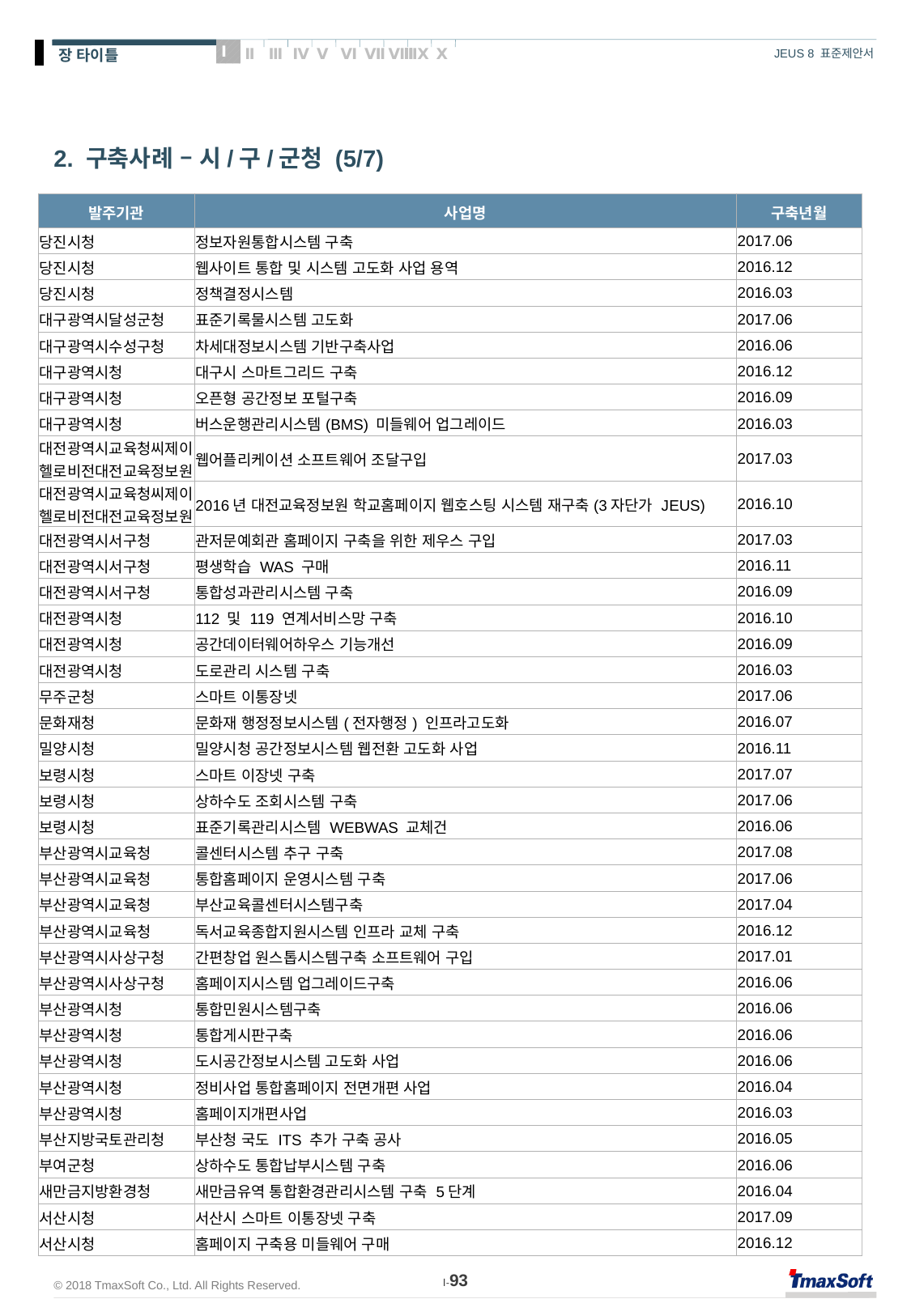

# 2. 구축사례 – 시/구/군청 (5/7)
| 발주기관 | 사업명 | 구축년월 |
| --- | --- | --- |
| 당진시청 | 정보자원통합시스템 구축 | 2017.06 |
| 당진시청 | 웹사이트 통합 및 시스템 고도화 사업 용역 | 2016.12 |
| 당진시청 | 정책결정시스템 | 2016.03 |
| 대구광역시달성군청 | 표준기록물시스템 고도화 | 2017.06 |
| 대구광역시수성구청 | 차세대정보시스템 기반구축사업 | 2016.06 |
| 대구광역시청 | 대구시 스마트그리드 구축 | 2016.12 |
| 대구광역시청 | 오픈형 공간정보 포털구축 | 2016.09 |
| 대구광역시청 | 버스운행관리시스템(BMS) 미들웨어 업그레이드 | 2016.03 |
| 대전광역시교육청씨제이헬로비전대전교육정보원 | 웹어플리케이션 소프트웨어 조달구입 | 2017.03 |
| 대전광역시교육청씨제이헬로비전대전교육정보원 | 2016년 대전교육정보원 학교홈페이지 웹호스팅 시스템 재구축(3자단가 JEUS) | 2016.10 |
| 대전광역시서구청 | 관저문예회관 홈페이지 구축을 위한 제우스 구입 | 2017.03 |
| 대전광역시서구청 | 평생학습 WAS 구매 | 2016.11 |
| 대전광역시서구청 | 통합성과관리시스템 구축 | 2016.09 |
| 대전광역시청 | 112 및 119 연계서비스망 구축 | 2016.10 |
| 대전광역시청 | 공간데이터웨어하우스 기능개선 | 2016.09 |
| 대전광역시청 | 도로관리 시스템 구축 | 2016.03 |
| 무주군청 | 스마트 이통장넷 | 2017.06 |
| 문화재청 | 문화재 행정정보시스템(전자행정) 인프라고도화 | 2016.07 |
| 밀양시청 | 밀양시청 공간정보시스템 웹전환 고도화 사업 | 2016.11 |
| 보령시청 | 스마트 이장넷 구축 | 2017.07 |
| 보령시청 | 상하수도 조회시스템 구축 | 2017.06 |
| 보령시청 | 표준기록관리시스템 WEBWAS 교체건 | 2016.06 |
| 부산광역시교육청 | 콜센터시스템 추구 구축 | 2017.08 |
| 부산광역시교육청 | 통합홈페이지 운영시스템 구축 | 2017.06 |
| 부산광역시교육청 | 부산교육콜센터시스템구축 | 2017.04 |
| 부산광역시교육청 | 독서교육종합지원시스템 인프라 교체 구축 | 2016.12 |
| 부산광역시사상구청 | 간편창업 원스톱시스템구축 소프트웨어 구입 | 2017.01 |
| 부산광역시사상구청 | 홈페이지시스템 업그레이드구축 | 2016.06 |
| 부산광역시청 | 통합민원시스템구축 | 2016.06 |
| 부산광역시청 | 통합게시판구축 | 2016.06 |
| 부산광역시청 | 도시공간정보시스템 고도화 사업 | 2016.06 |
| 부산광역시청 | 정비사업 통합홈페이지 전면개편 사업 | 2016.04 |
| 부산광역시청 | 홈페이지개편사업 | 2016.03 |
| 부산지방국토관리청 | 부산청 국도 ITS 추가 구축 공사 | 2016.05 |
| 부여군청 | 상하수도 통합납부시스템 구축 | 2016.06 |
| 새만금지방환경청 | 새만금유역 통합환경관리시스템 구축 5단계 | 2016.04 |
| 서산시청 | 서산시 스마트 이통장넷 구축 | 2017.09 |
| 서산시청 | 홈페이지 구축용 미들웨어 구매 | 2016.12 |